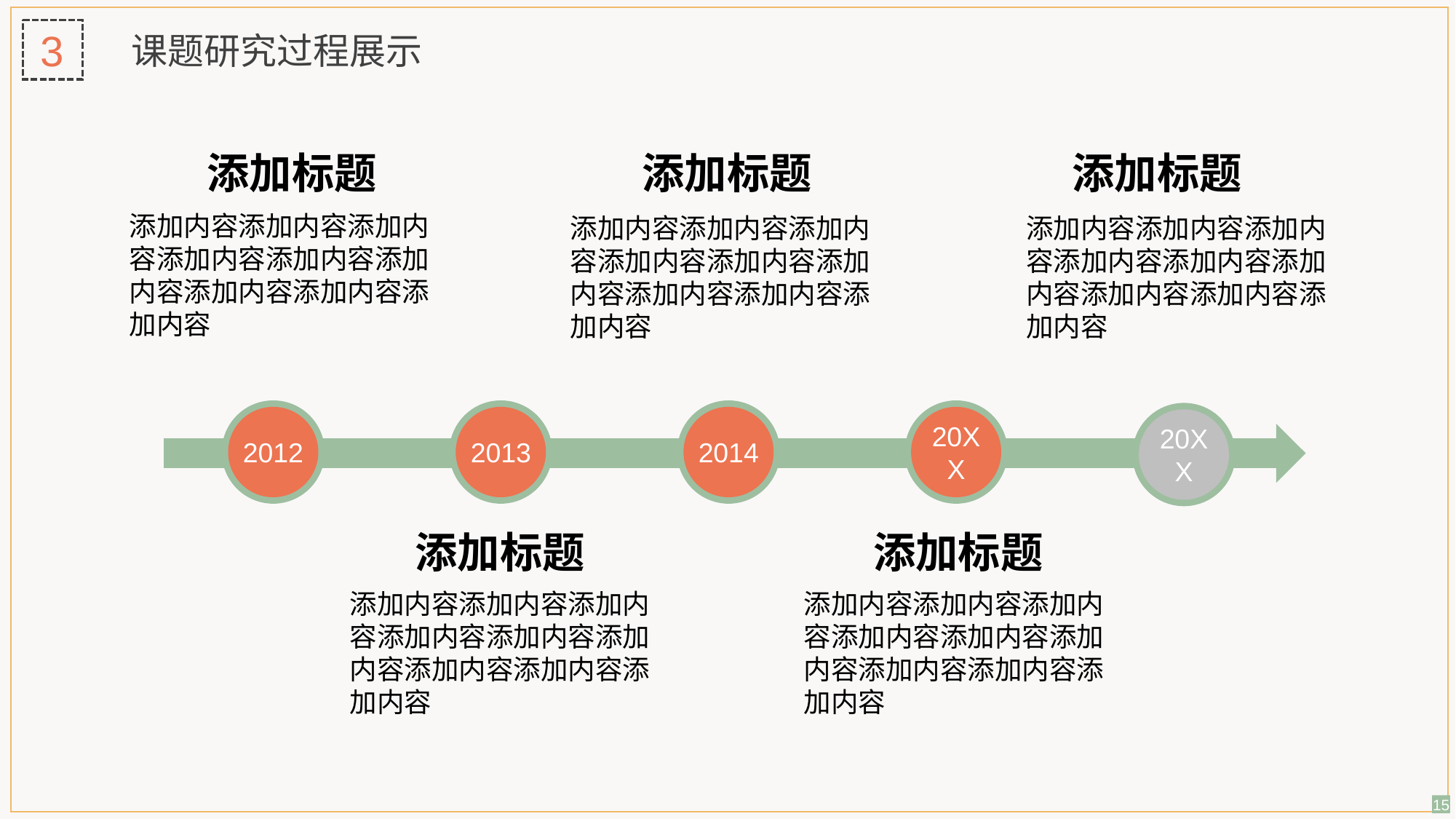

3
课题研究过程展示
添加标题
添加标题
添加标题
添加内容添加内容添加内容添加内容添加内容添加内容添加内容添加内容添加内容
添加内容添加内容添加内容添加内容添加内容添加内容添加内容添加内容添加内容
添加内容添加内容添加内容添加内容添加内容添加内容添加内容添加内容添加内容

2012
2013
2014
20XX
20XX

添加标题
添加标题
添加内容添加内容添加内容添加内容添加内容添加内容添加内容添加内容添加内容
添加内容添加内容添加内容添加内容添加内容添加内容添加内容添加内容添加内容
15